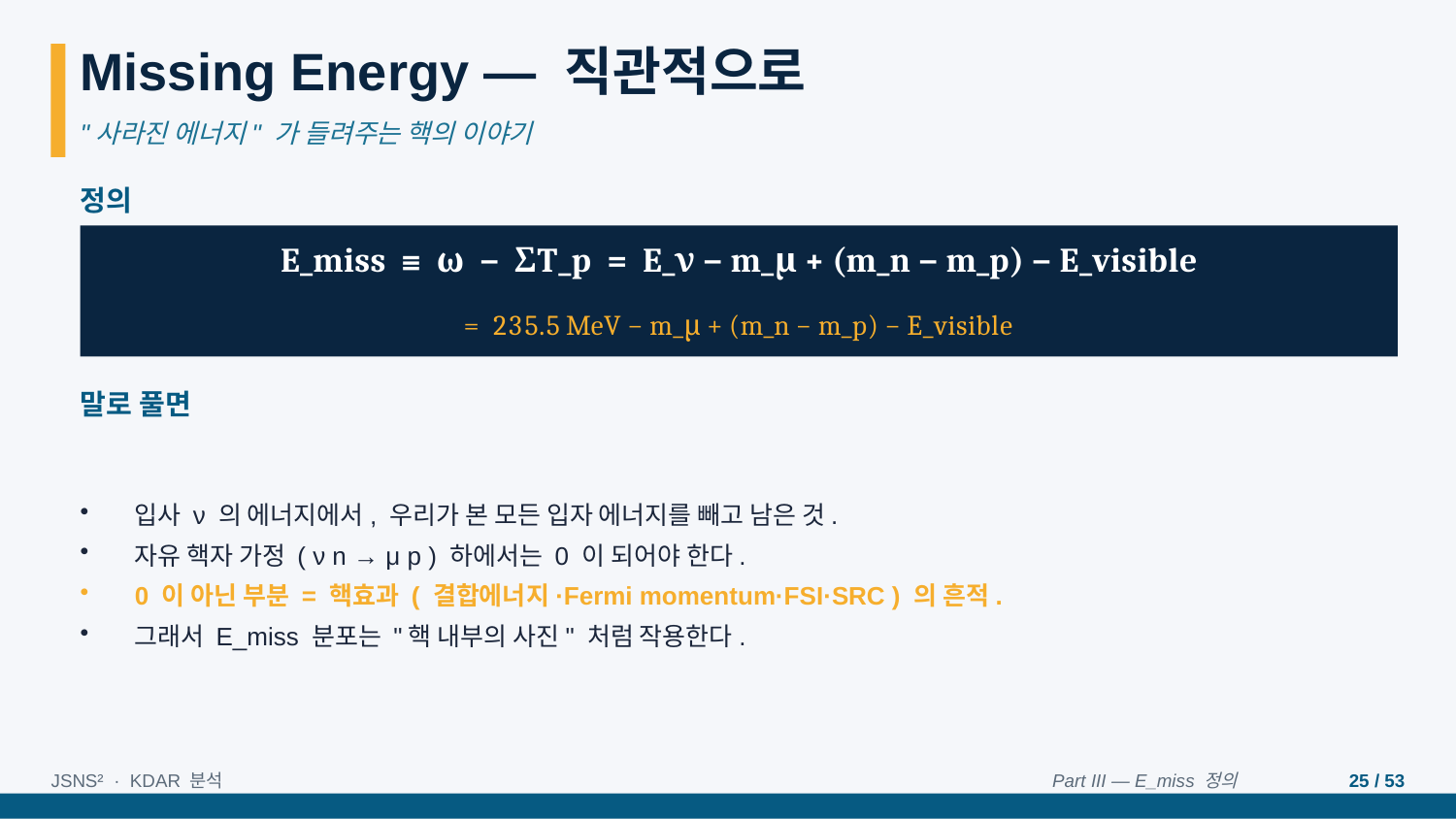

Missing Energy — 직관적으로

"사라진 에너지" 가 들려주는 핵의 이야기
정의

E_miss  ≡  ω  −  ΣT_p  =  E_ν − m_μ + (m_n − m_p) − E_visible
=  235.5 MeV − m_μ + (m_n − m_p) − E_visible
말로 풀면
입사 ν 의 에너지에서, 우리가 본 모든 입자 에너지를 빼고 남은 것.
자유 핵자 가정 ( ν n → μ p ) 하에서는 0 이 되어야 한다.
0 이 아닌 부분 = 핵효과 ( 결합에너지·Fermi momentum·FSI·SRC ) 의 흔적.
그래서 E_miss 분포는 "핵 내부의 사진" 처럼 작용한다.
JSNS²  ·  KDAR 분석
Part III — E_miss 정의
25 / 53